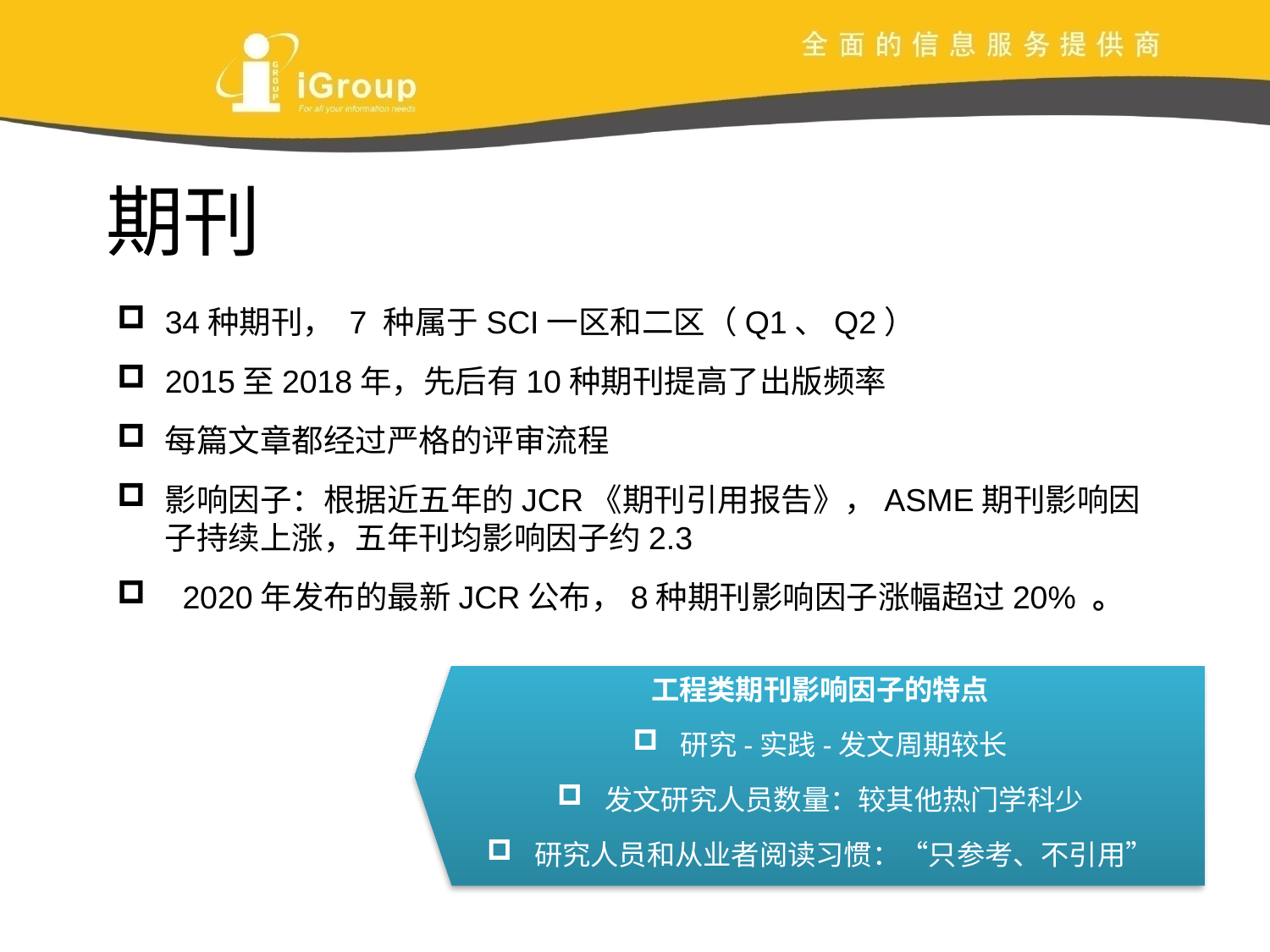

期刊
34种期刊， 7 种属于SCI一区和二区（Q1、Q2）
2015至2018年，先后有10种期刊提高了出版频率
每篇文章都经过严格的评审流程
影响因子：根据近五年的JCR《期刊引用报告》，ASME期刊影响因子持续上涨，五年刊均影响因子约2.3
  2020年发布的最新JCR公布，8种期刊影响因子涨幅超过20% 。

工程类期刊影响因子的特点
研究-实践-发文周期较长
发文研究人员数量：较其他热门学科少
研究人员和从业者阅读习惯：“只参考、不引用”